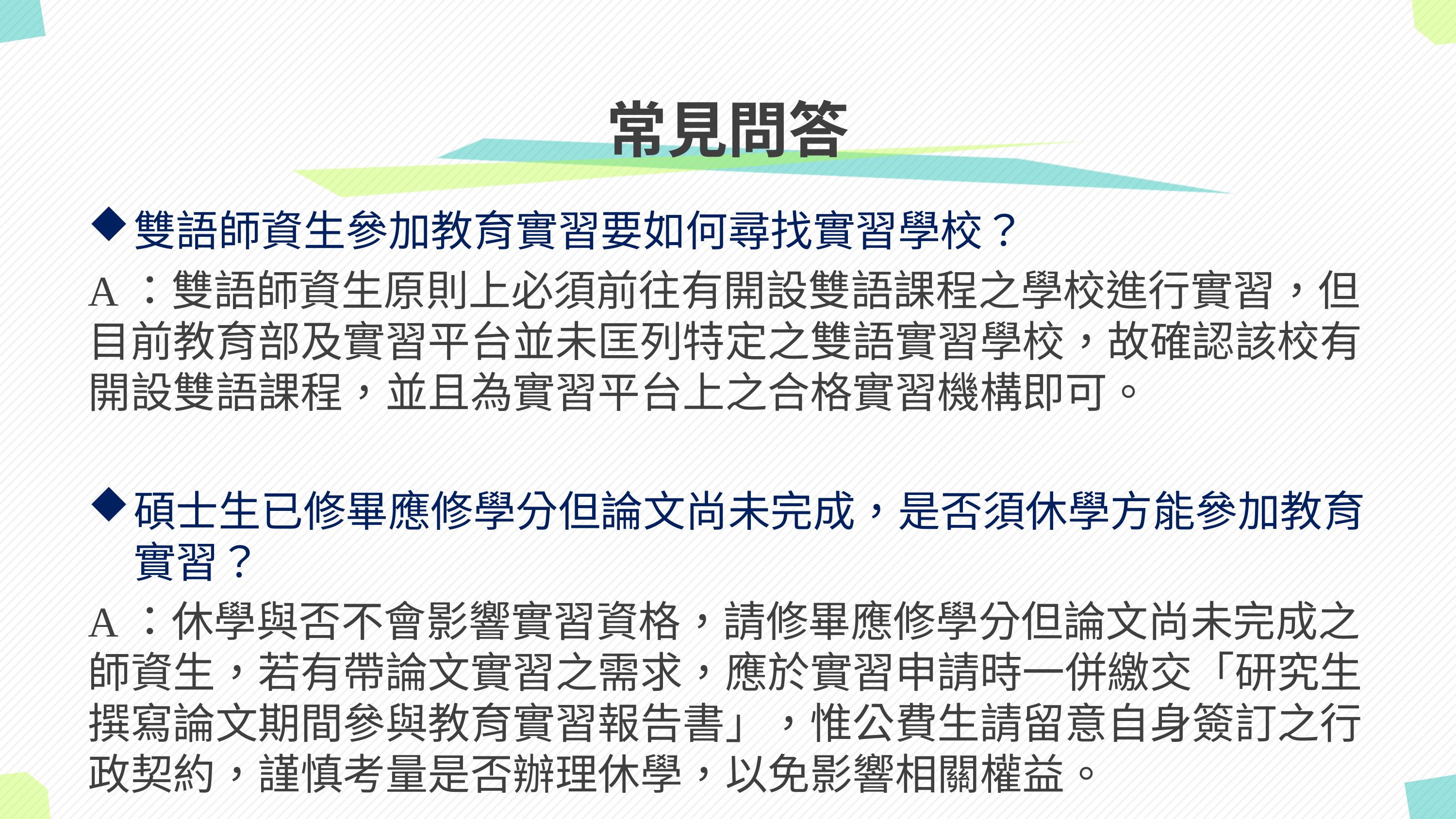

# 常見問答
雙語師資生參加教育實習要如何尋找實習學校？
A：雙語師資生原則上必須前往有開設雙語課程之學校進行實習，但目前教育部及實習平台並未匡列特定之雙語實習學校，故確認該校有開設雙語課程，並且為實習平台上之合格實習機構即可。

碩士生已修畢應修學分但論文尚未完成，是否須休學方能參加教育實習？
A：休學與否不會影響實習資格，請修畢應修學分但論文尚未完成之師資生，若有帶論文實習之需求，應於實習申請時一併繳交「研究生撰寫論文期間參與教育實習報告書」，惟公費生請留意自身簽訂之行政契約，謹慎考量是否辦理休學，以免影響相關權益。